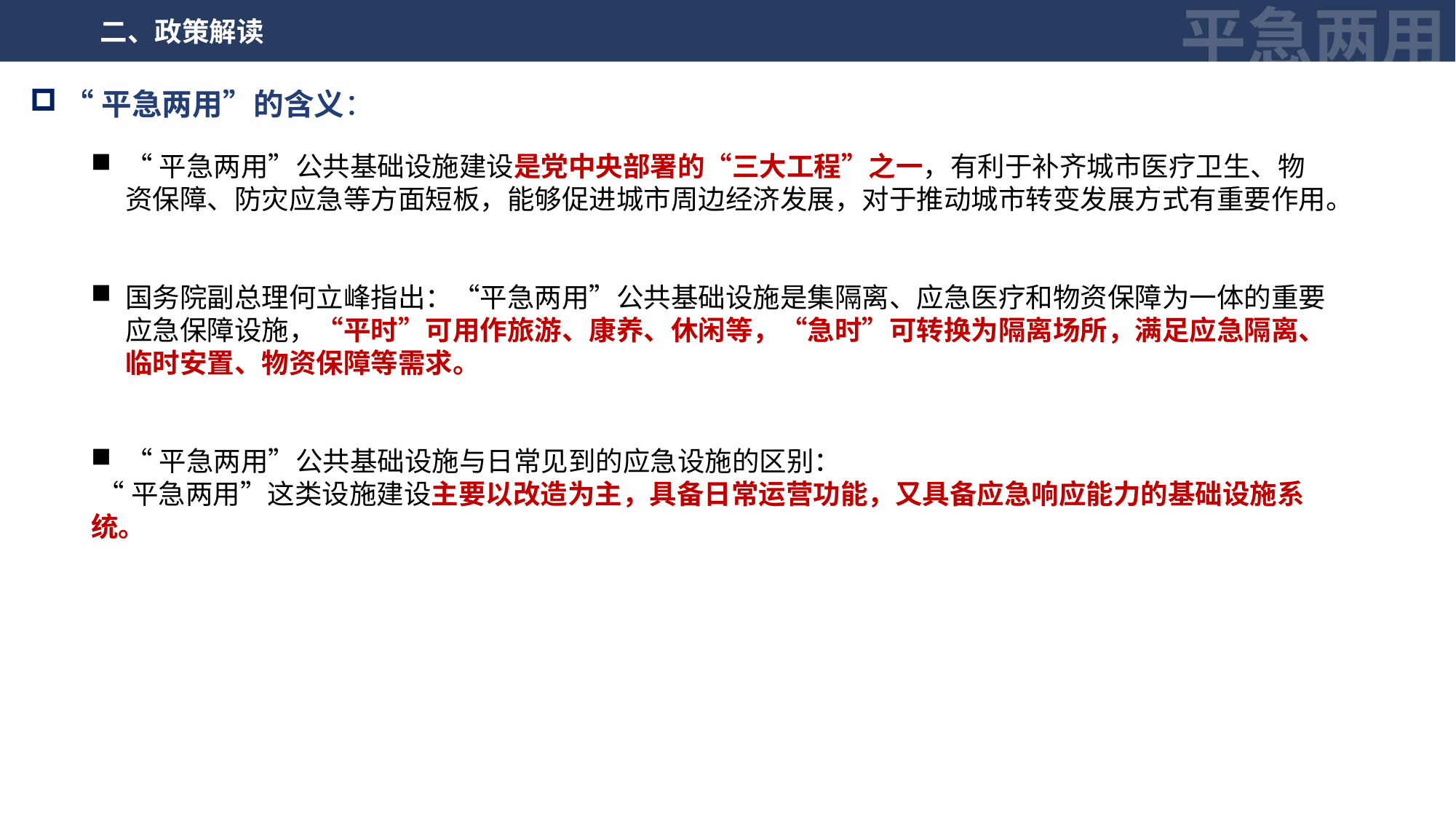

平急两用

二、政策解读
“平急两用”的含义：
“平急两用”公共基础设施建设是党中央部署的“三大工程”之一，有利于补齐城市医疗卫生、物资保障、防灾应急等方面短板，能够促进城市周边经济发展，对于推动城市转变发展方式有重要作用。

国务院副总理何立峰指出：“平急两用”公共基础设施是集隔离、应急医疗和物资保障为一体的重要应急保障设施，“平时”可用作旅游、康养、休闲等，“急时”可转换为隔离场所，满足应急隔离、临时安置、物资保障等需求。

“平急两用”公共基础设施与日常见到的应急设施的区别：
 “平急两用”这类设施建设主要以改造为主，具备日常运营功能，又具备应急响应能力的基础设施系统。